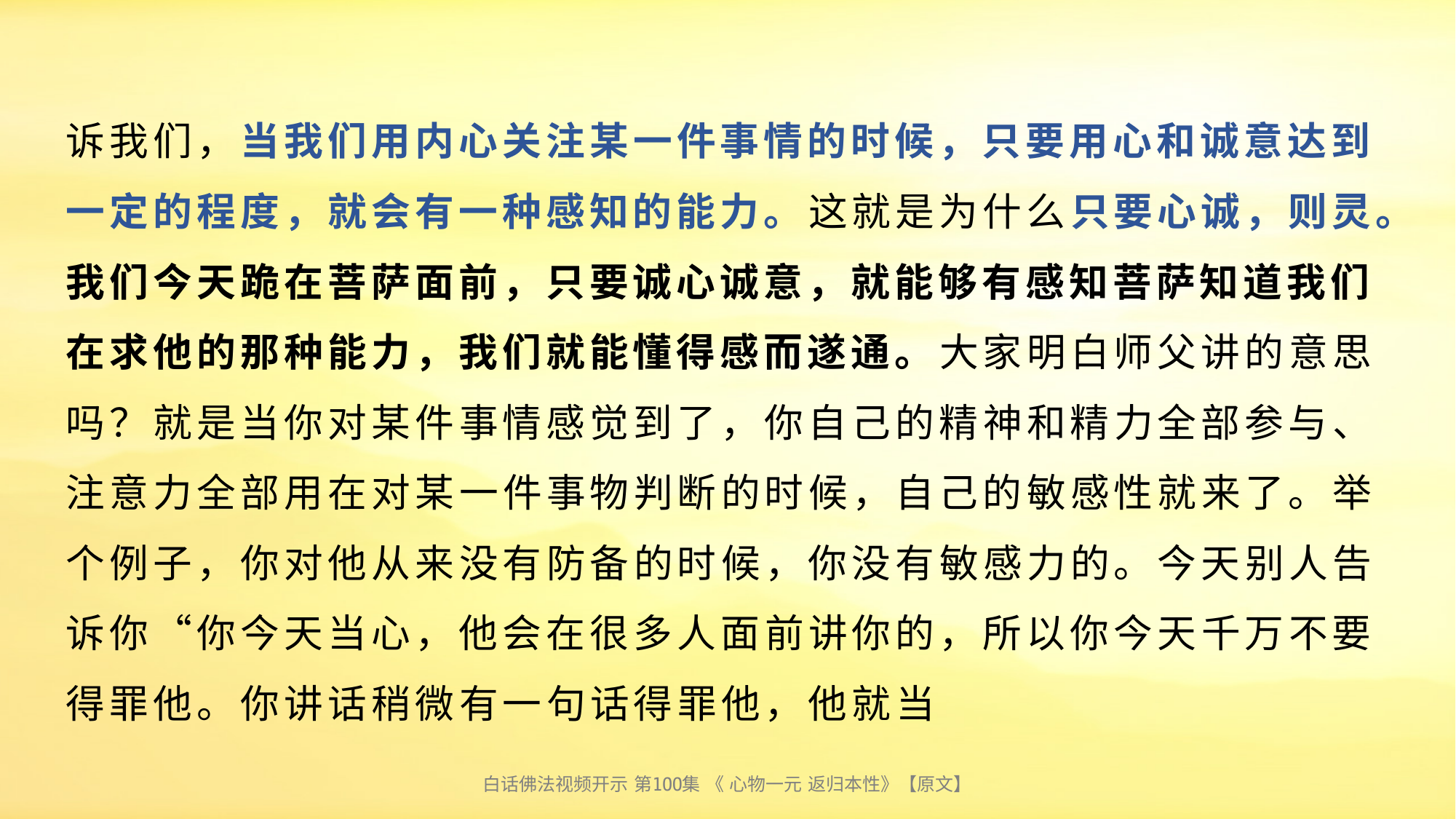

# 诉我们，当我们用内心关注某一件事情的时候，只要用心和诚意达到一定的程度，就会有一种感知的能力。这就是为什么只要心诚，则灵。我们今天跪在菩萨面前，只要诚心诚意，就能够有感知菩萨知道我们在求他的那种能力，我们就能懂得感而遂通。大家明白师父讲的意思吗？就是当你对某件事情感觉到了，你自己的精神和精力全部参与、注意力全部用在对某一件事物判断的时候，自己的敏感性就来了。举个例子，你对他从来没有防备的时候，你没有敏感力的。今天别人告诉你“你今天当心，他会在很多人面前讲你的，所以你今天千万不要得罪他。你讲话稍微有一句话得罪他，他就当
白话佛法视频开示 第100集 《 心物一元 返归本性》【原文】